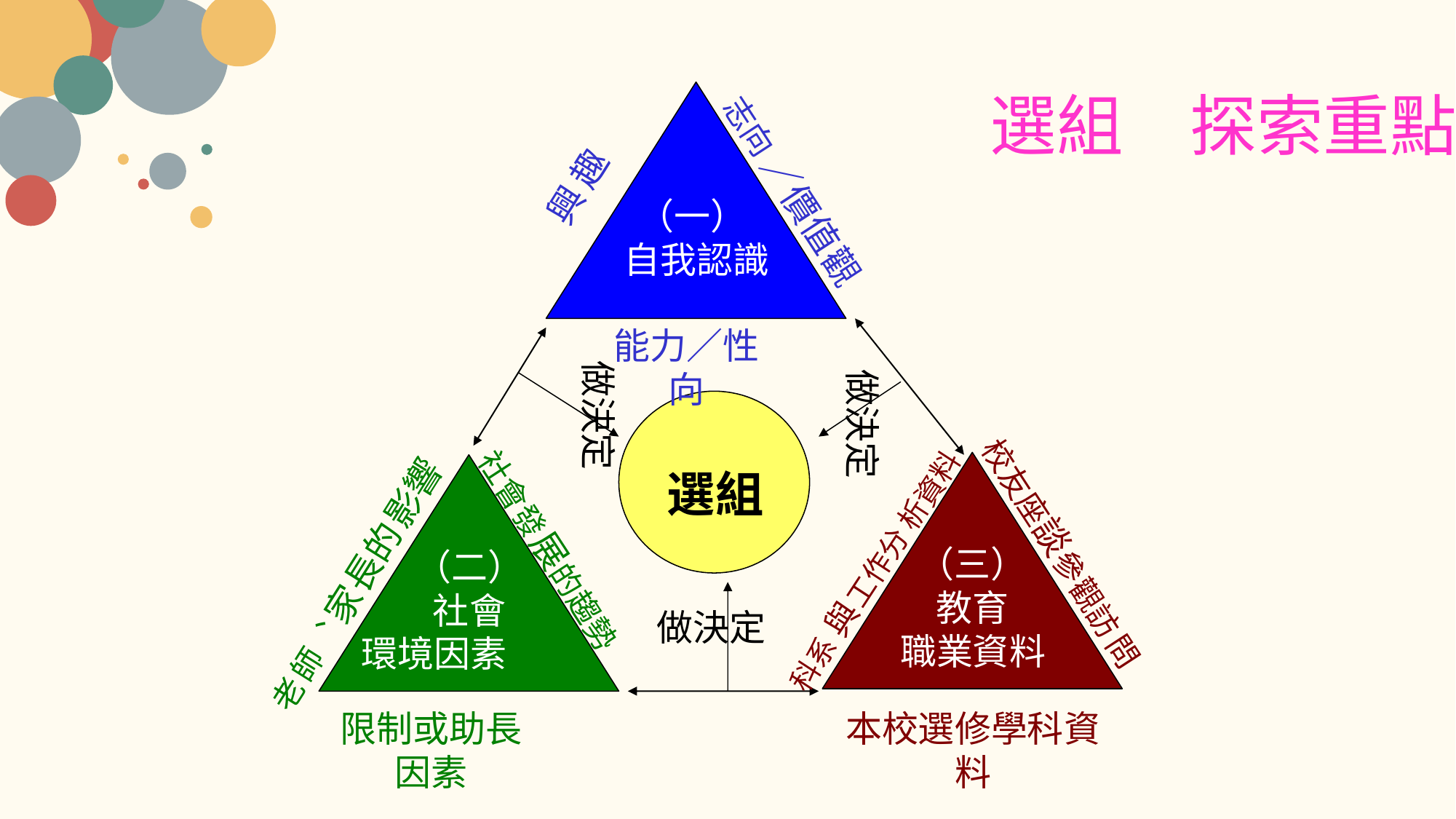

# 選組  探索重點
興 趣
志向 ／價值觀
（一）  自我認識
能力／性向

做決定
做決定
選組
（三） 教育
職業資料
本校選修學科資料
（二） 社會
環境因素
限制或助長因素
社會發展的趨勢
科系與工作分析資料
老師︑家長的影響
校友座談參觀訪問
做決定